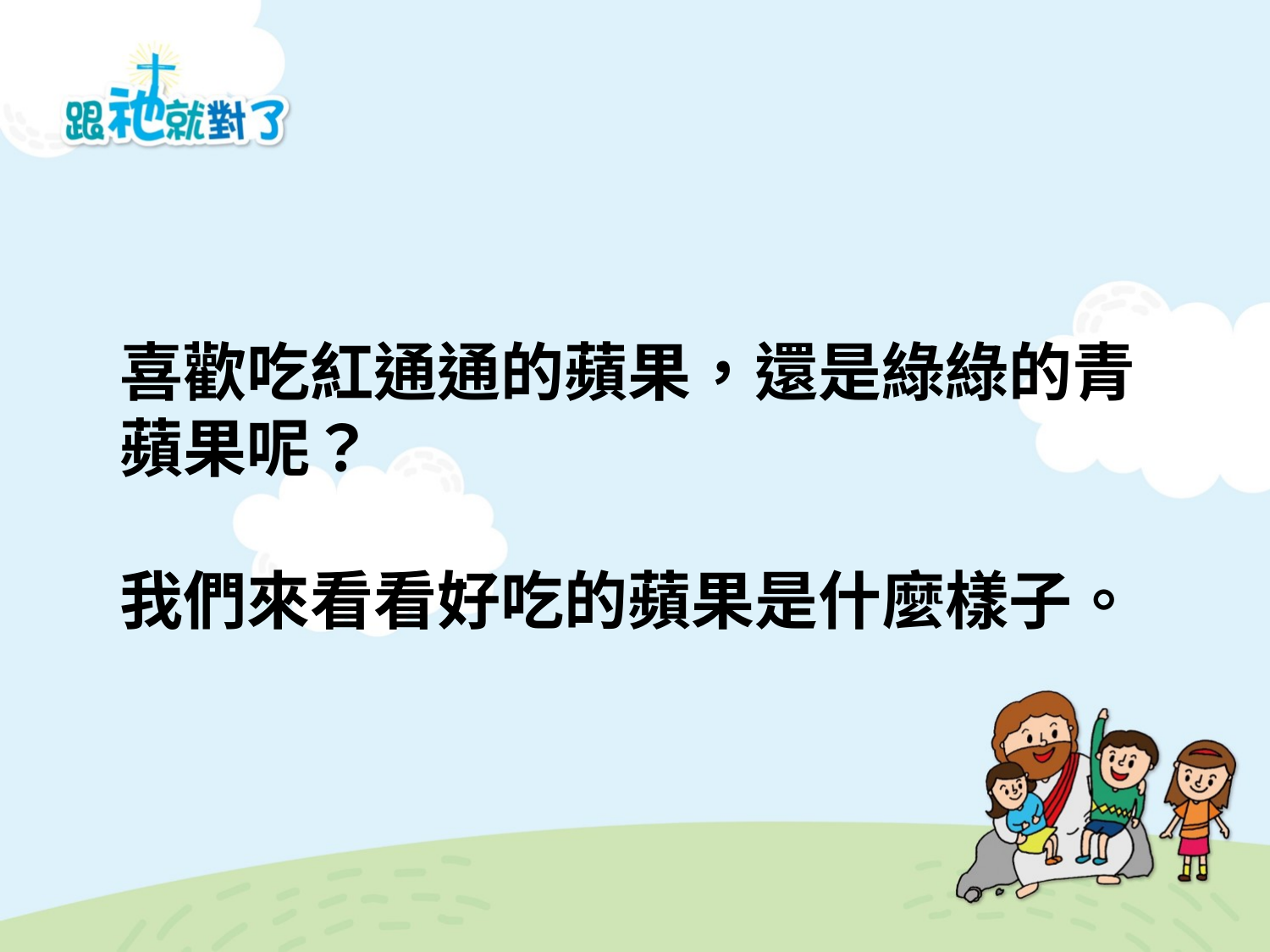

喜歡吃紅通通的蘋果，還是綠綠的青蘋果呢？

我們來看看好吃的蘋果是什麼樣子。